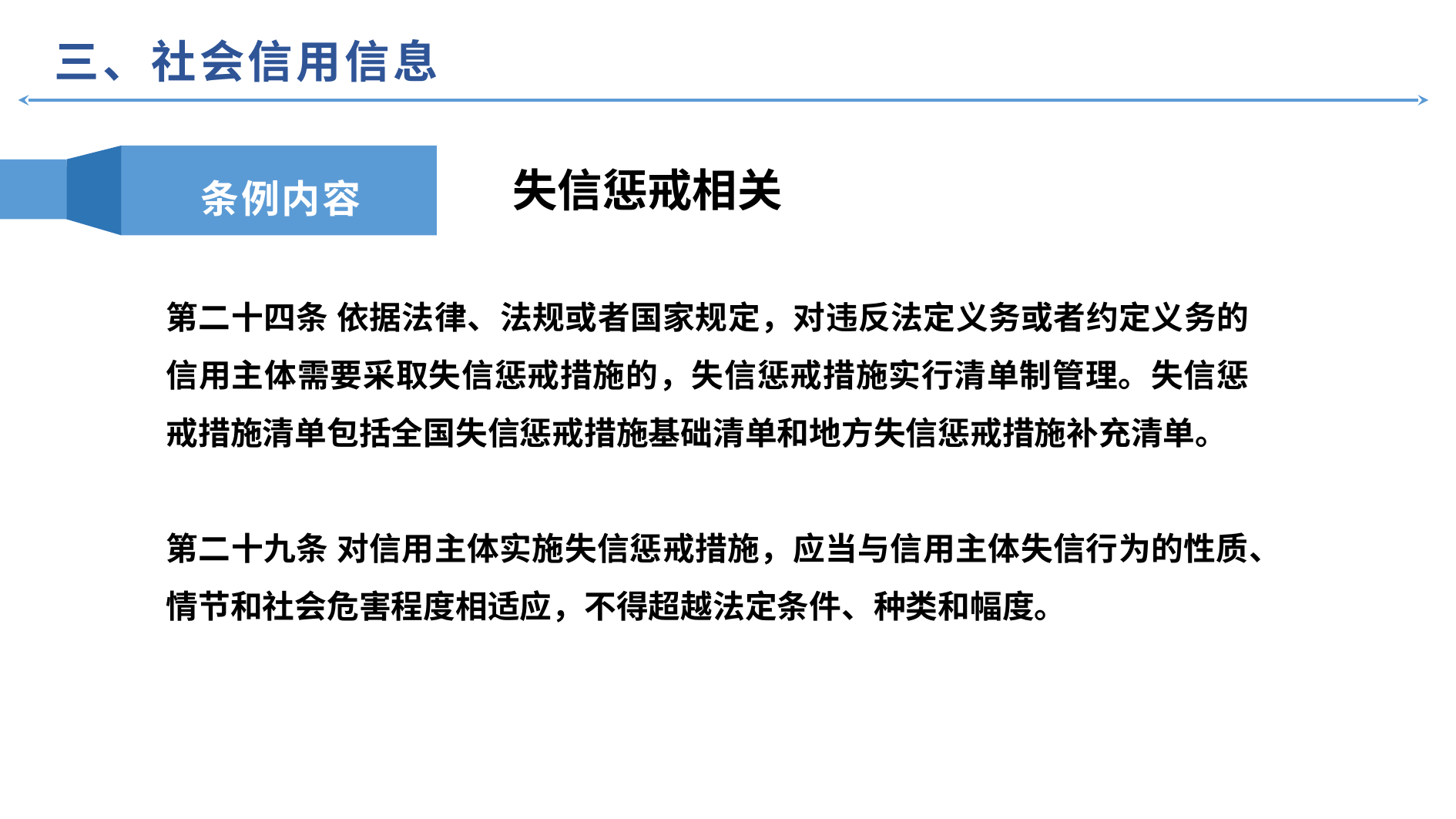

三、社会信用信息

条例内容
失信惩戒相关
第二十四条 依据法律、法规或者国家规定，对违反法定义务或者约定义务的信用主体需要采取失信惩戒措施的，失信惩戒措施实行清单制管理。失信惩戒措施清单包括全国失信惩戒措施基础清单和地方失信惩戒措施补充清单。

第二十九条 对信用主体实施失信惩戒措施，应当与信用主体失信行为的性质、情节和社会危害程度相适应，不得超越法定条件、种类和幅度。